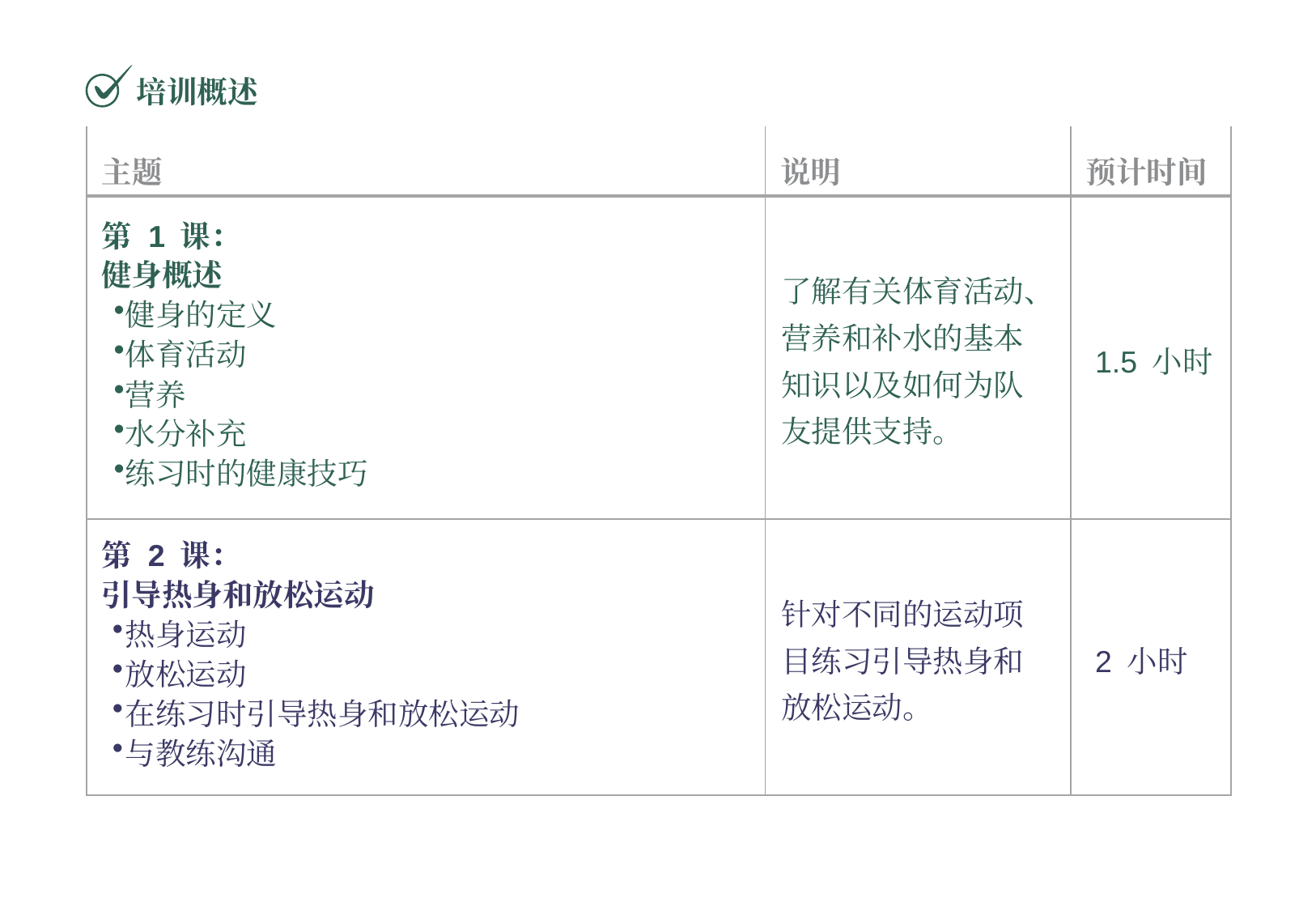

培训概述
| 主题 | 说明 | 预计时间 |
| --- | --- | --- |
| 第 1 课： 健身概述 健身的定义 体育活动 营养 水分补充 练习时的健康技巧 | 了解有关体育活动、营养和补水的基本 知识以及如何为队 友提供支持。 | 1.5 小时 |
| 第 2 课： 引导热身和放松运动 热身运动 放松运动 在练习时引导热身和放松运动 与教练沟通 | 针对不同的运动项目练习引导热身和放松运动。 | 2 小时 |